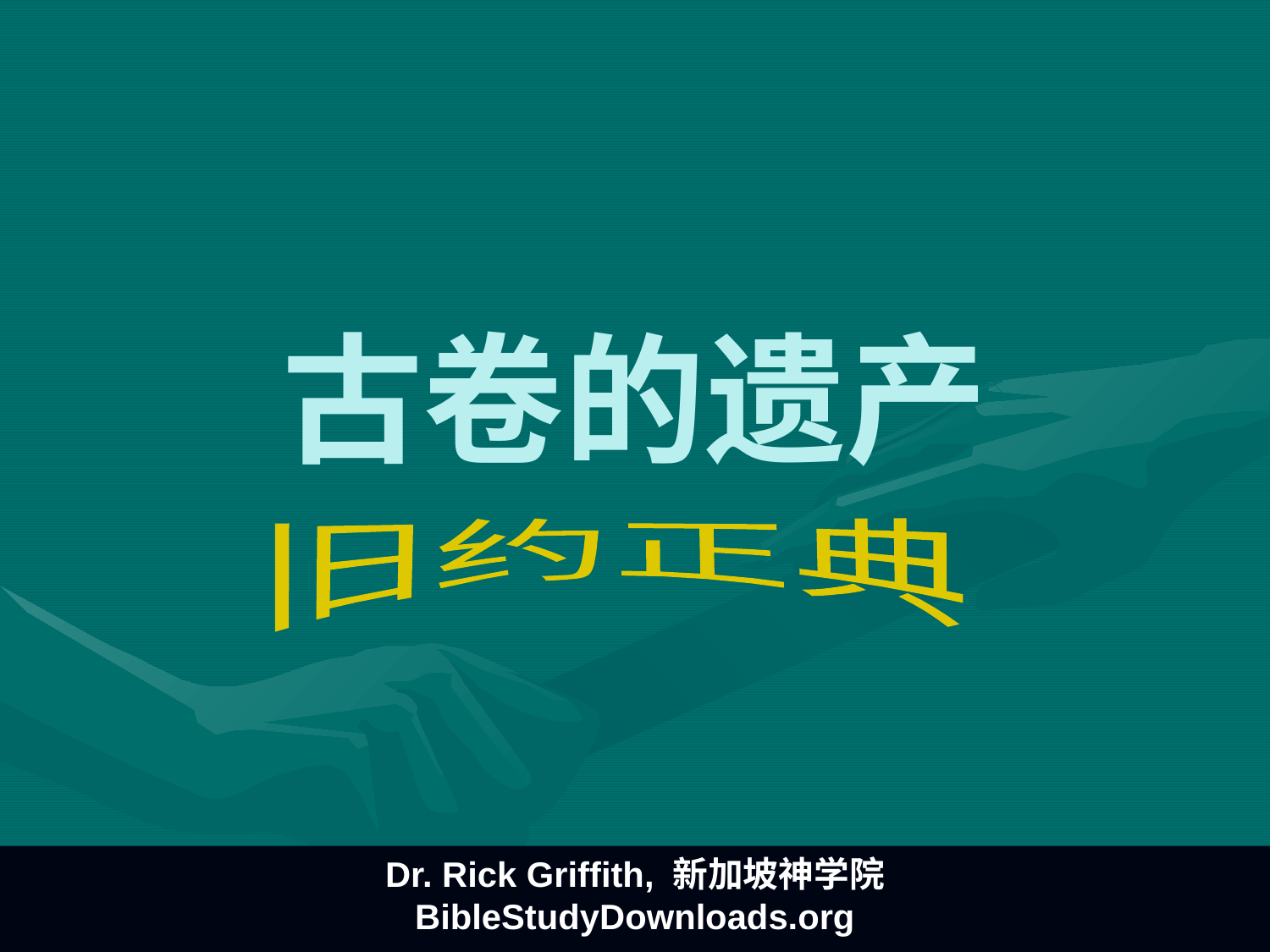

# 古卷的遗产
旧约正典
Dr. Rick Griffith, 新加坡神学院
BibleStudyDownloads.org